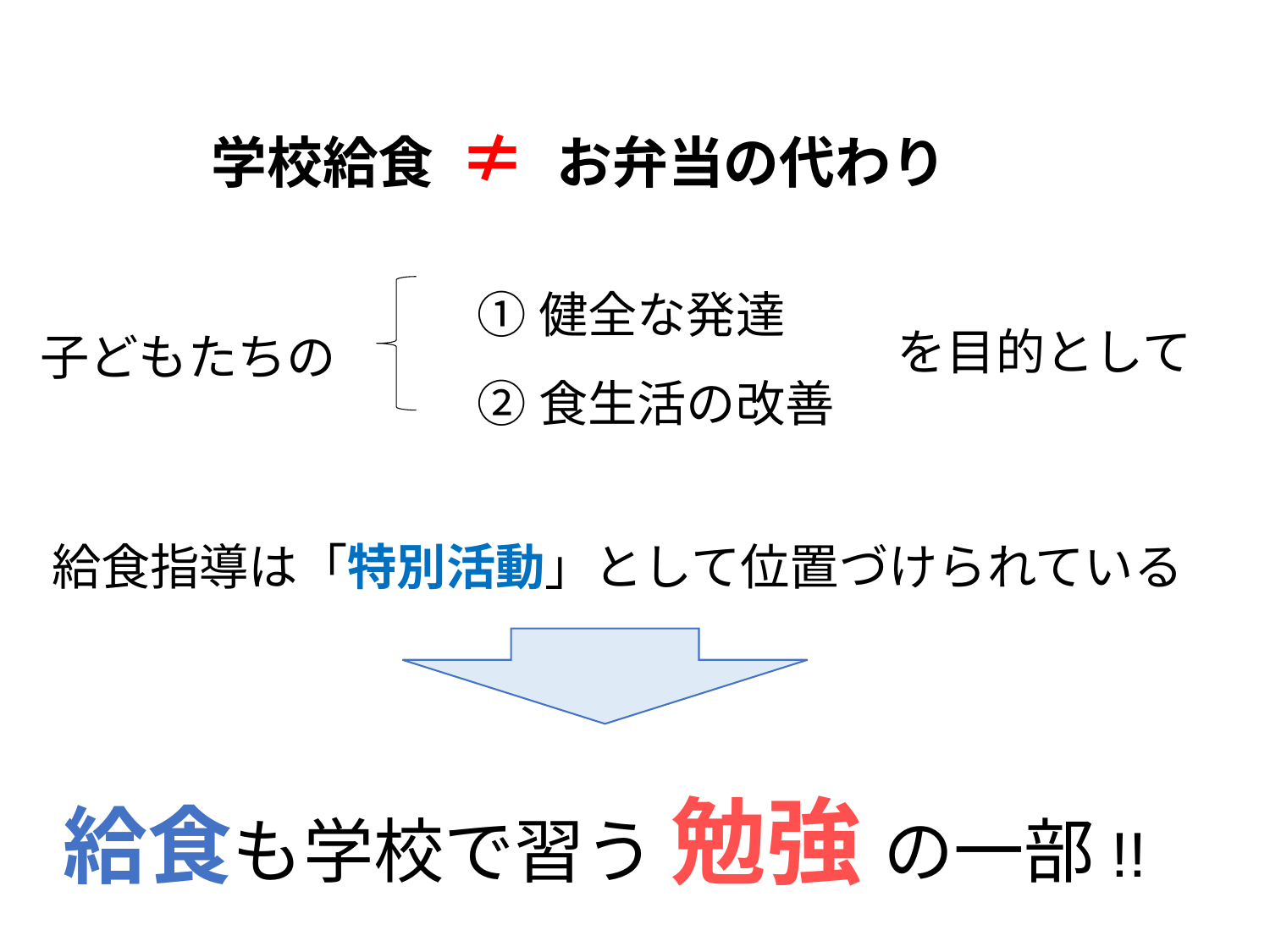

学校給食  ≠  お弁当の代わり

①健全な発達
②食生活の改善

を目的として
子どもたちの
給食指導は「特別活動」として位置づけられている

給食も学校で習う 勉強 の一部!!